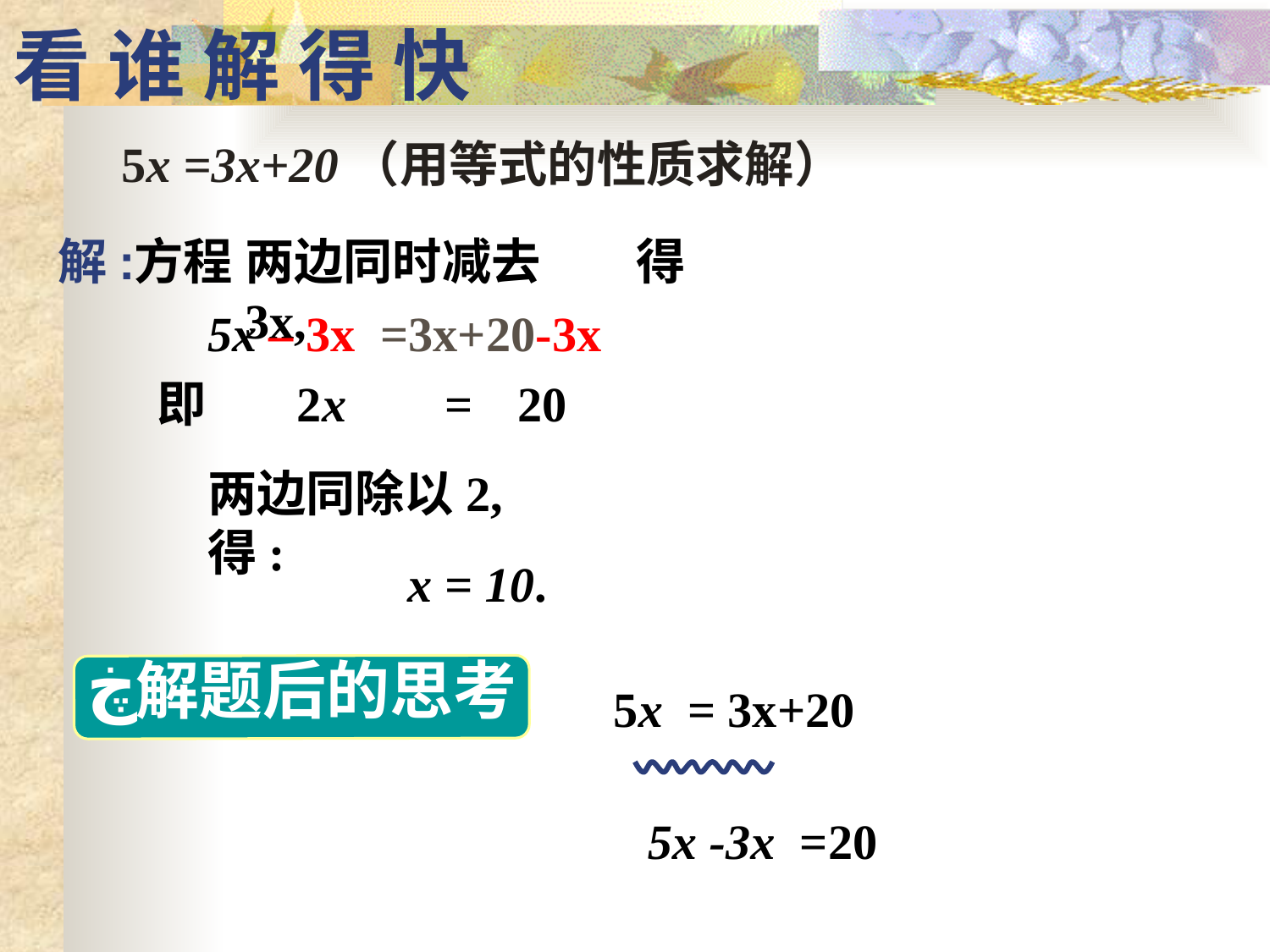

# 看 谁 解 得 快
        5x =3x+20（用等式的性质求解）
   解:
得
方程
两边同时减去 3x,
5x – 3x  =3x+20-3x
即       2x        =
20

两边同除以2,得:

x = 10.

ڿ
解题后的思考
                             5x  = 3x+20

5x -3x  =20